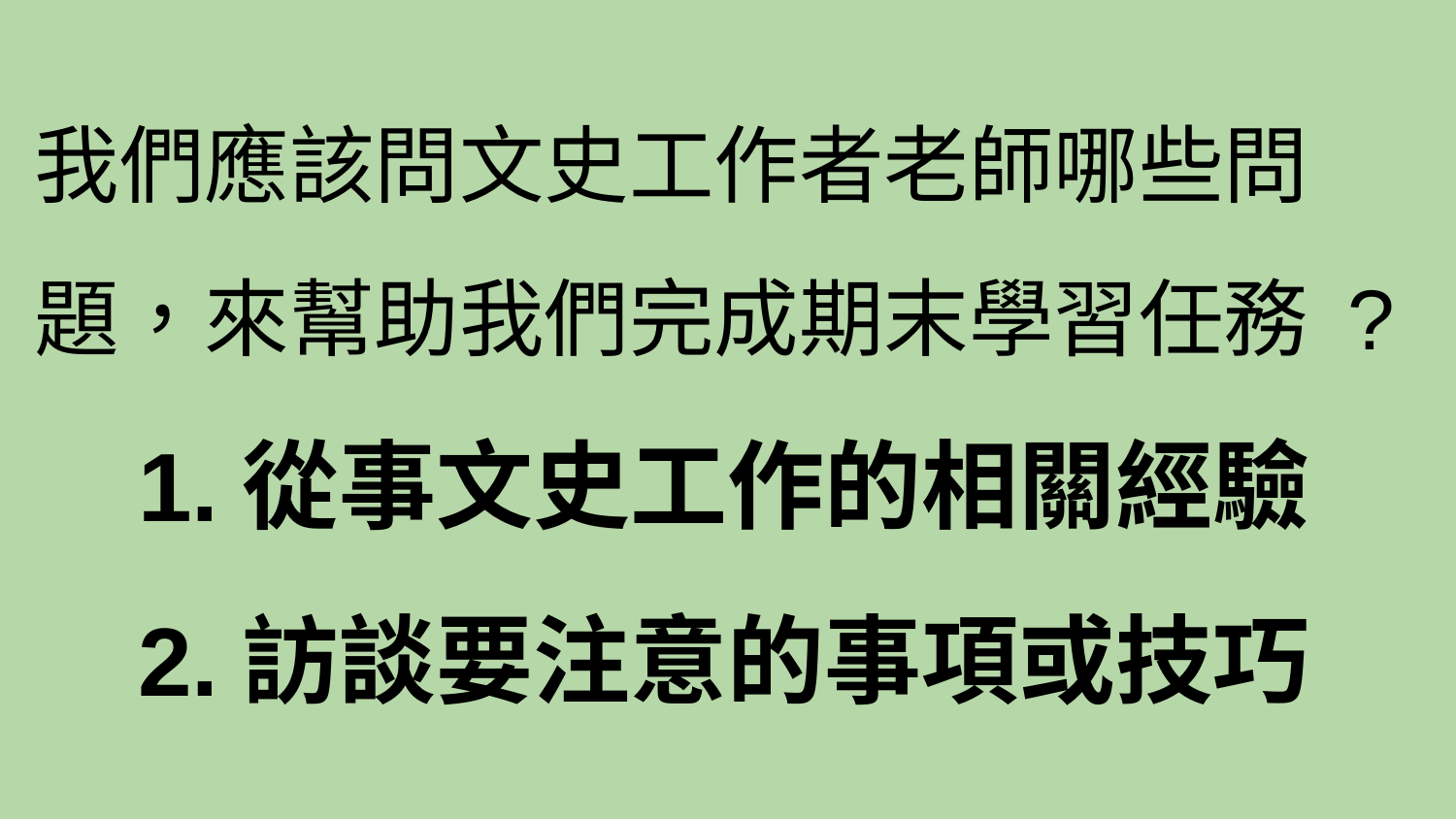

我們應該問文史工作者老師哪些問題，來幫助我們完成期末學習任務 ?
1.從事文史工作的相關經驗
2.訪談要注意的事項或技巧